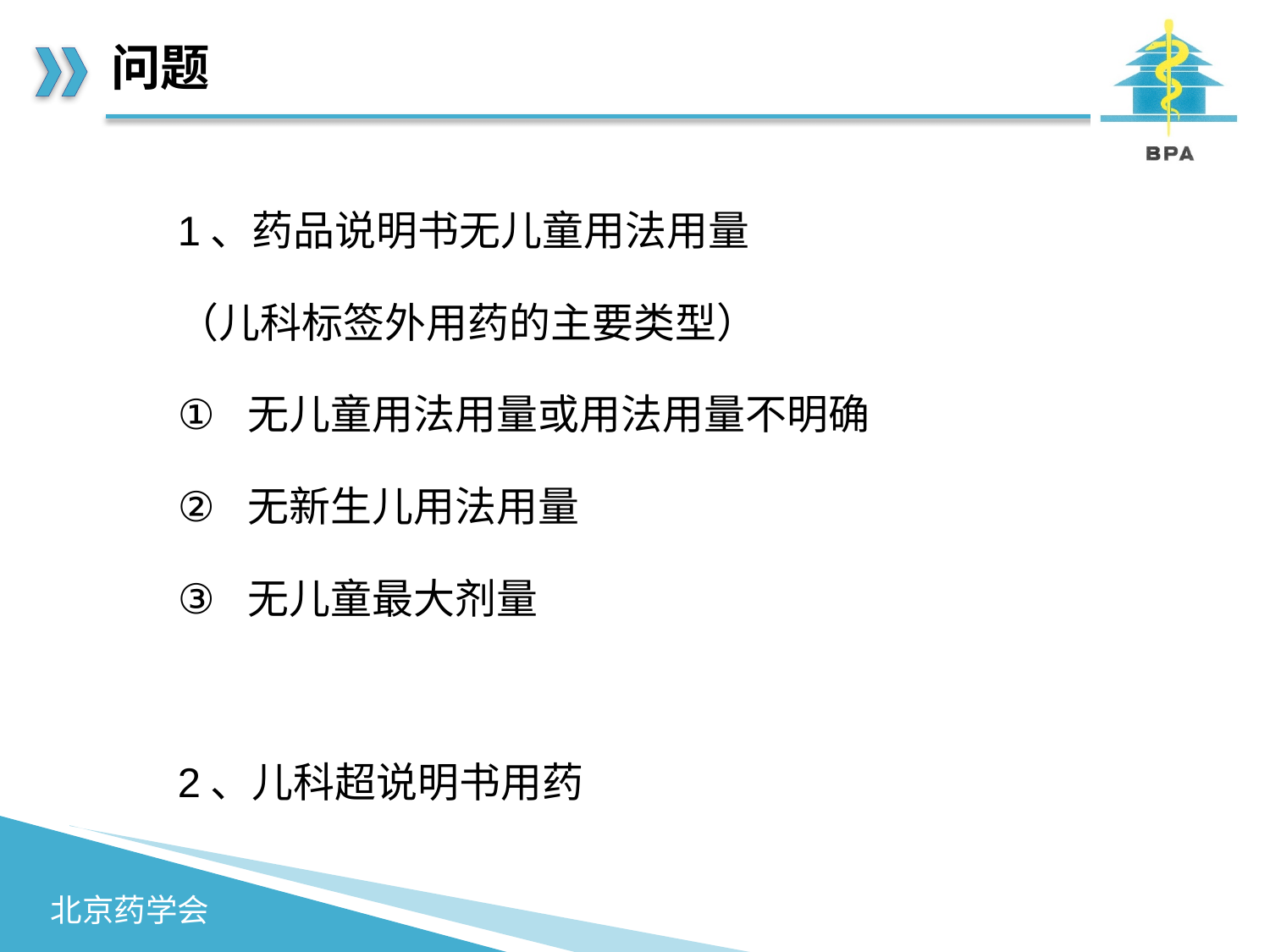

# 问题
1、药品说明书无儿童用法用量
（儿科标签外用药的主要类型）
无儿童用法用量或用法用量不明确
无新生儿用法用量
无儿童最大剂量

2、儿科超说明书用药